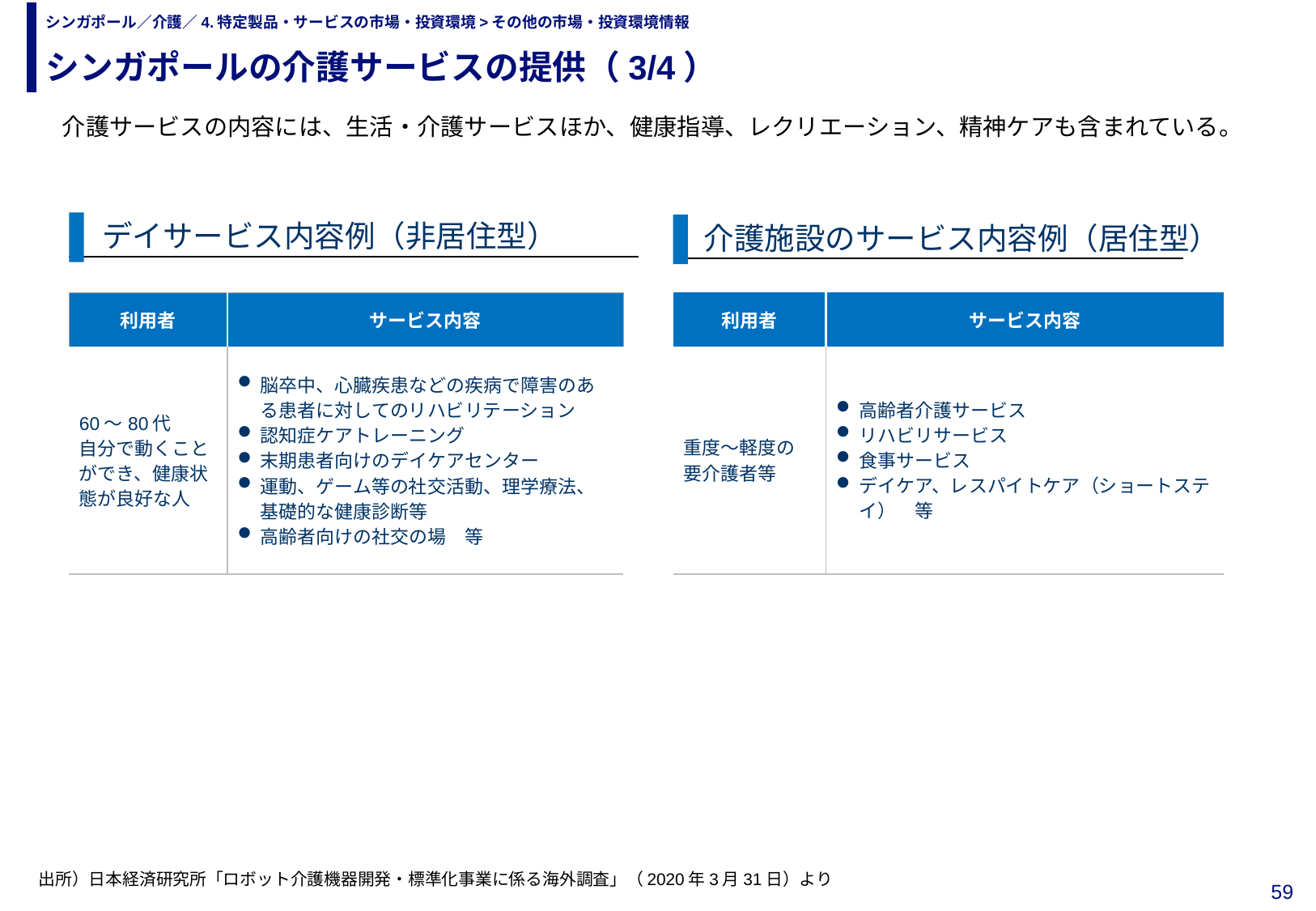

シンガポールの介護サービスの提供（3/4）
# シンガポール／介護／4.特定製品・サービスの市場・投資環境>その他の市場・投資環境情報
　介護サービスの内容には、生活・介護サービスほか、健康指導、レクリエーション、精神ケアも含まれている。
デイサービス内容例（非居住型）

介護施設のサービス内容例（居住型）

| 利用者 | サービス内容 |
| --- | --- |
| 重度～軽度の 要介護者等 | 高齢者介護サービス リハビリサービス 食事サービス デイケア、レスパイトケア（ショートステイ）　等 |
| 利用者 | サービス内容 |
| --- | --- |
| 60～80代 自分で動くことができ、健康状態が良好な人 | 脳卒中、心臓疾患などの疾病で障害のある患者に対してのリハビリテーション 認知症ケアトレーニング 末期患者向けのデイケアセンター 運動、ゲーム等の社交活動、理学療法、基礎的な健康診断等 高齢者向けの社交の場　等 |
出所）日本経済研究所「ロボット介護機器開発・標準化事業に係る海外調査」（2020年3月31日）より